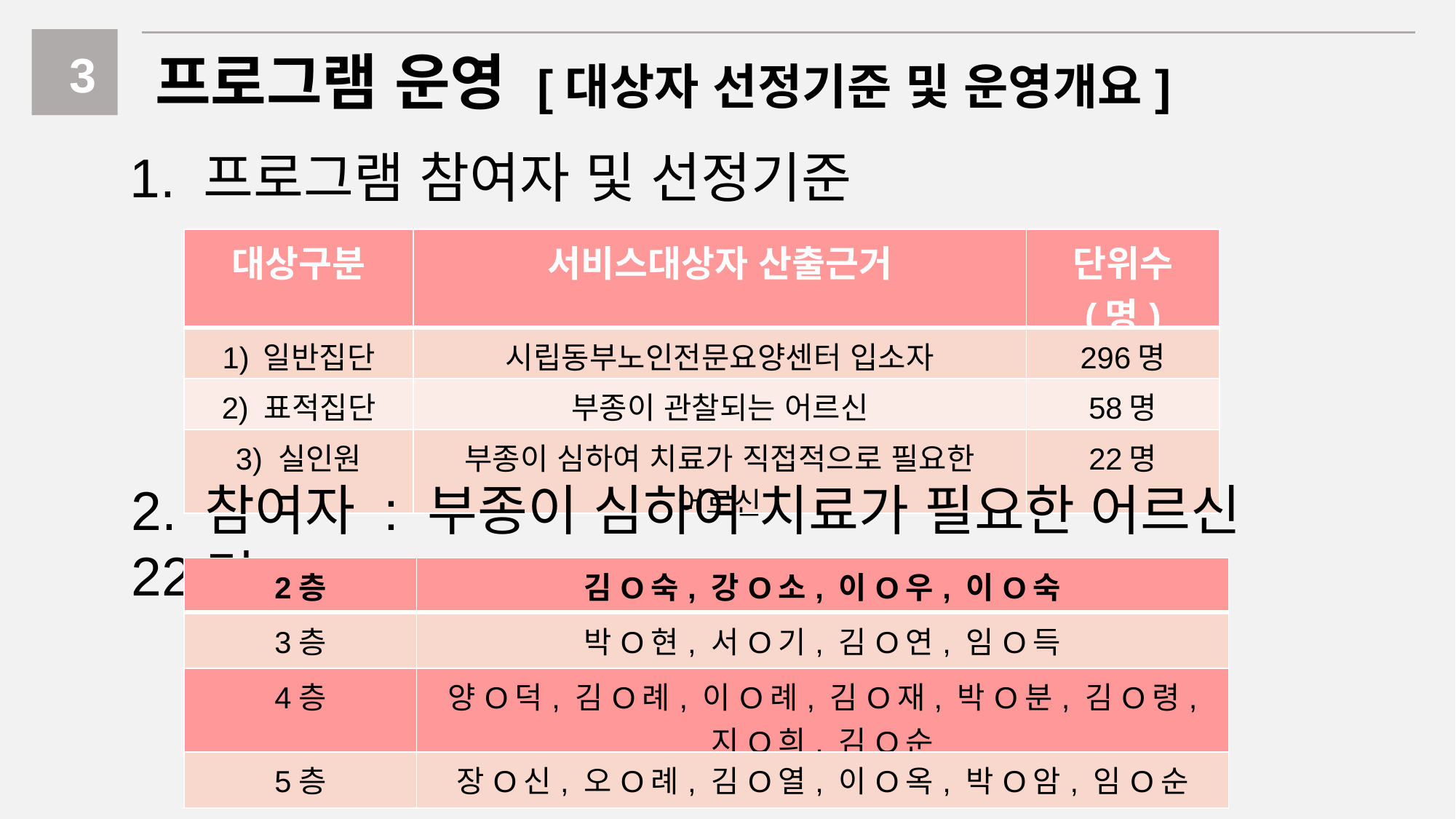

3
프로그램 운영 [대상자 선정기준 및 운영개요]
1. 프로그램 참여자 및 선정기준
| 대상구분 | 서비스대상자 산출근거 | 단위수 (명) |
| --- | --- | --- |
| 일반집단 | 시립동부노인전문요양센터 입소자 | 296명 |
| 2) 표적집단 | 부종이 관찰되는 어르신 | 58명 |
| 3) 실인원 | 부종이 심하여 치료가 직접적으로 필요한 어르신 | 22명 |
2. 참여자 : 부종이 심하여 치료가 필요한 어르신 22명
| 2층 | 김O숙, 강O소, 이O우, 이O숙 |
| --- | --- |
| 3층 | 박O현, 서O기, 김O연, 임O득 |
| 4층 | 양O덕, 김O례, 이O례, 김O재, 박O분, 김O령, 지O희, 김O순 |
| 5층 | 장O신, 오O례, 김O열, 이O옥, 박O암, 임O순 |